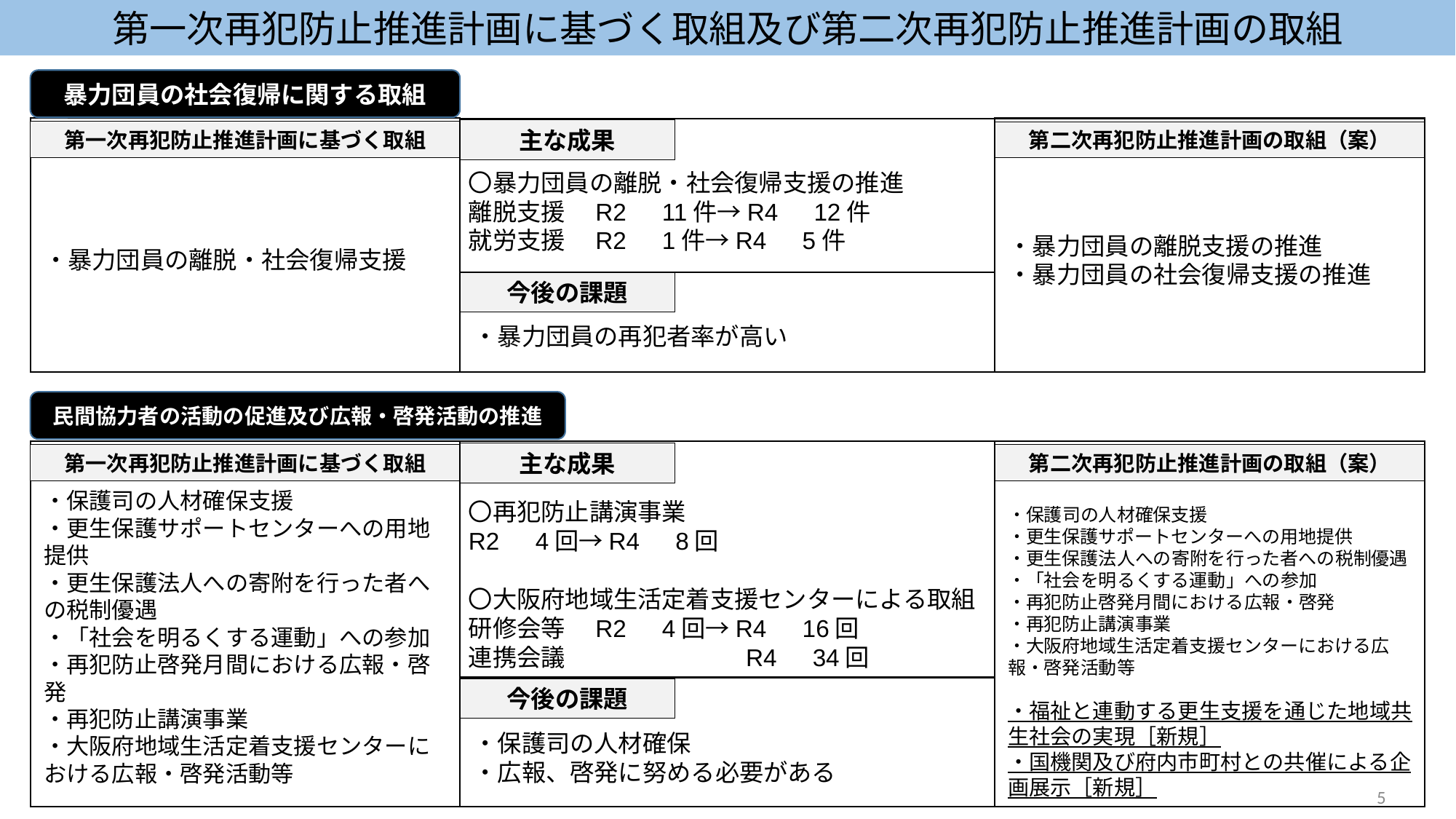

第一次再犯防止推進計画に基づく取組及び第二次再犯防止推進計画の取組
暴力団員の社会復帰に関する取組
第一次再犯防止推進計画に基づく取組

・暴力団員の離脱・社会復帰支援
第二次再犯防止推進計画の取組（案）
主な成果

・暴力団員の離脱支援の推進
・暴力団員の社会復帰支援の推進

〇暴力団員の離脱・社会復帰支援の推進
離脱支援　R2　11件→R4　12件
就労支援　R2　1件→R4　5件
今後の課題

・暴力団員の再犯者率が高い
民間協力者の活動の促進及び広報・啓発活動の推進

〇再犯防止講演事業
R2　4回→R4　8回

〇大阪府地域生活定着支援センターによる取組
研修会等　R2　4回→R4　16回
連携会議　　　　　　　 R4　34回

・保護司の人材確保支援
・更生保護サポートセンターへの用地提供
・更生保護法人への寄附を行った者への税制優遇
・「社会を明るくする運動」への参加
・再犯防止啓発月間における広報・啓発
・再犯防止講演事業
・大阪府地域生活定着支援センターにおける広報・啓発活動等
第二次再犯防止推進計画の取組（案）
第一次再犯防止推進計画に基づく取組

・保護司の人材確保支援
・更生保護サポートセンターへの用地提供
・更生保護法人への寄附を行った者への税制優遇
・「社会を明るくする運動」への参加
・再犯防止啓発月間における広報・啓発
・再犯防止講演事業
・大阪府地域生活定着支援センターにおける広報・啓発活動等

・福祉と連動する更生支援を通じた地域共生社会の実現［新規］
・国機関及び府内市町村との共催による企画展示［新規］
主な成果
今後の課題

・保護司の人材確保
・広報、啓発に努める必要がある
5